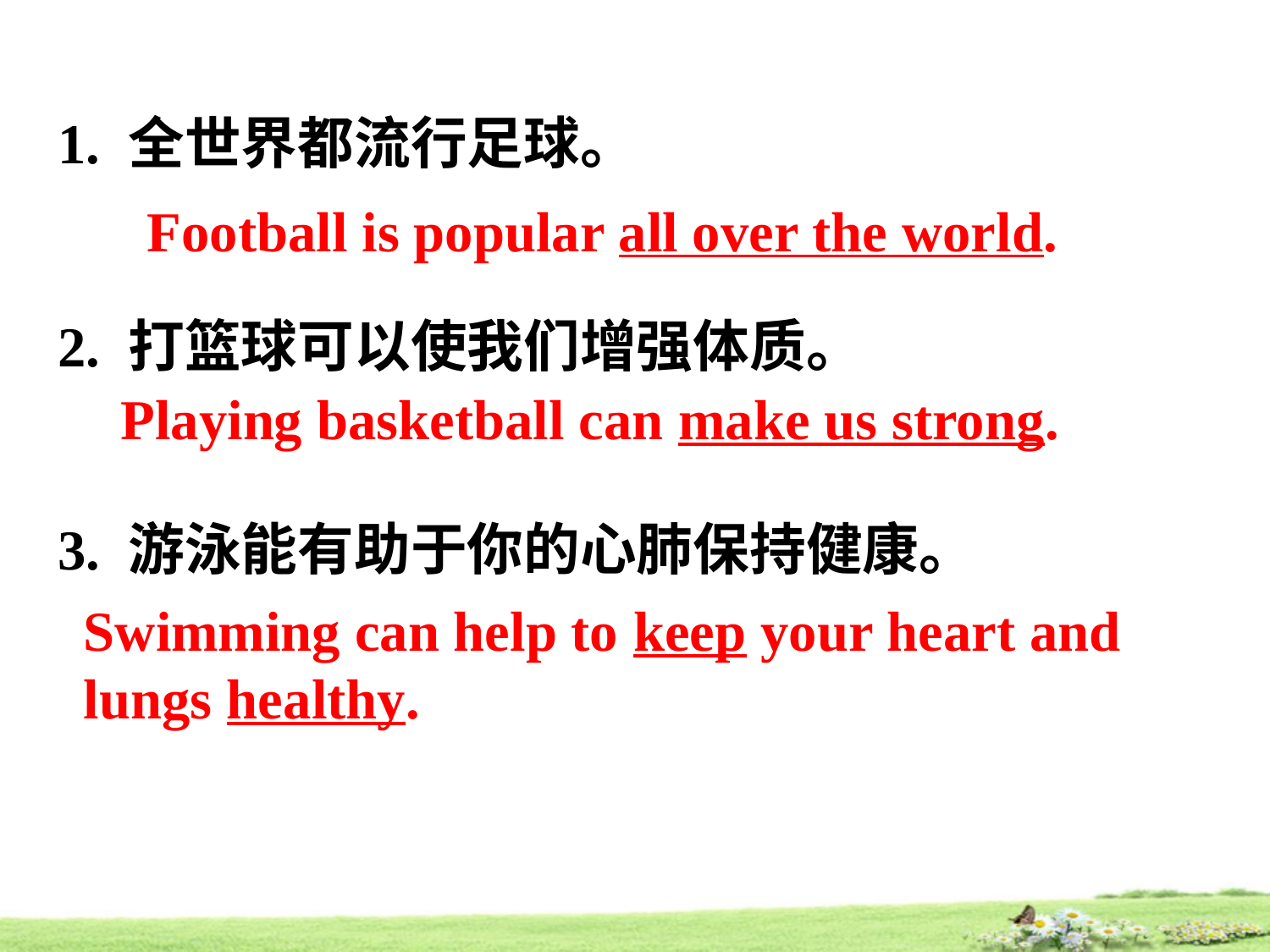

1. 全世界都流行足球。

2. 打篮球可以使我们增强体质。

3. 游泳能有助于你的心肺保持健康。

Football is popular all over the world.
Playing basketball can make us strong.
Swimming can help to keep your heart and lungs healthy.